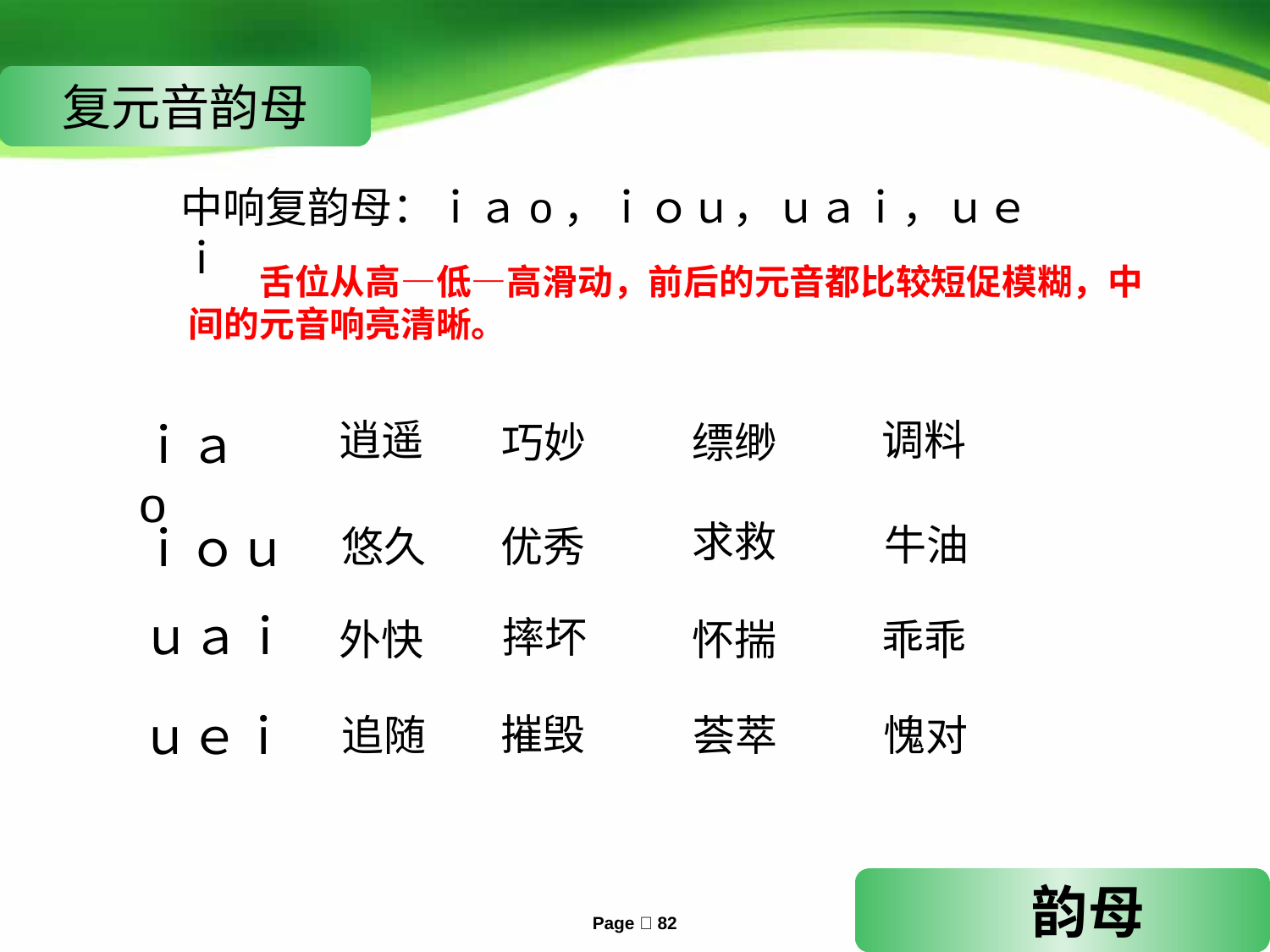

复元音韵母
中响复韵母：ｉａo，ｉｏｕ，ｕａｉ，ｕｅｉ
　　舌位从高—低—高滑动，前后的元音都比较短促模糊，中间的元音响亮清晰。
ｉａo
逍遥
调料
巧妙
缥缈
求救
ｉｏｕ
牛油
优秀
悠久
ｕａｉ
摔坏
外快
怀揣
乖乖
ｕｅｉ
摧毁
愧对
荟萃
追随
   韵母